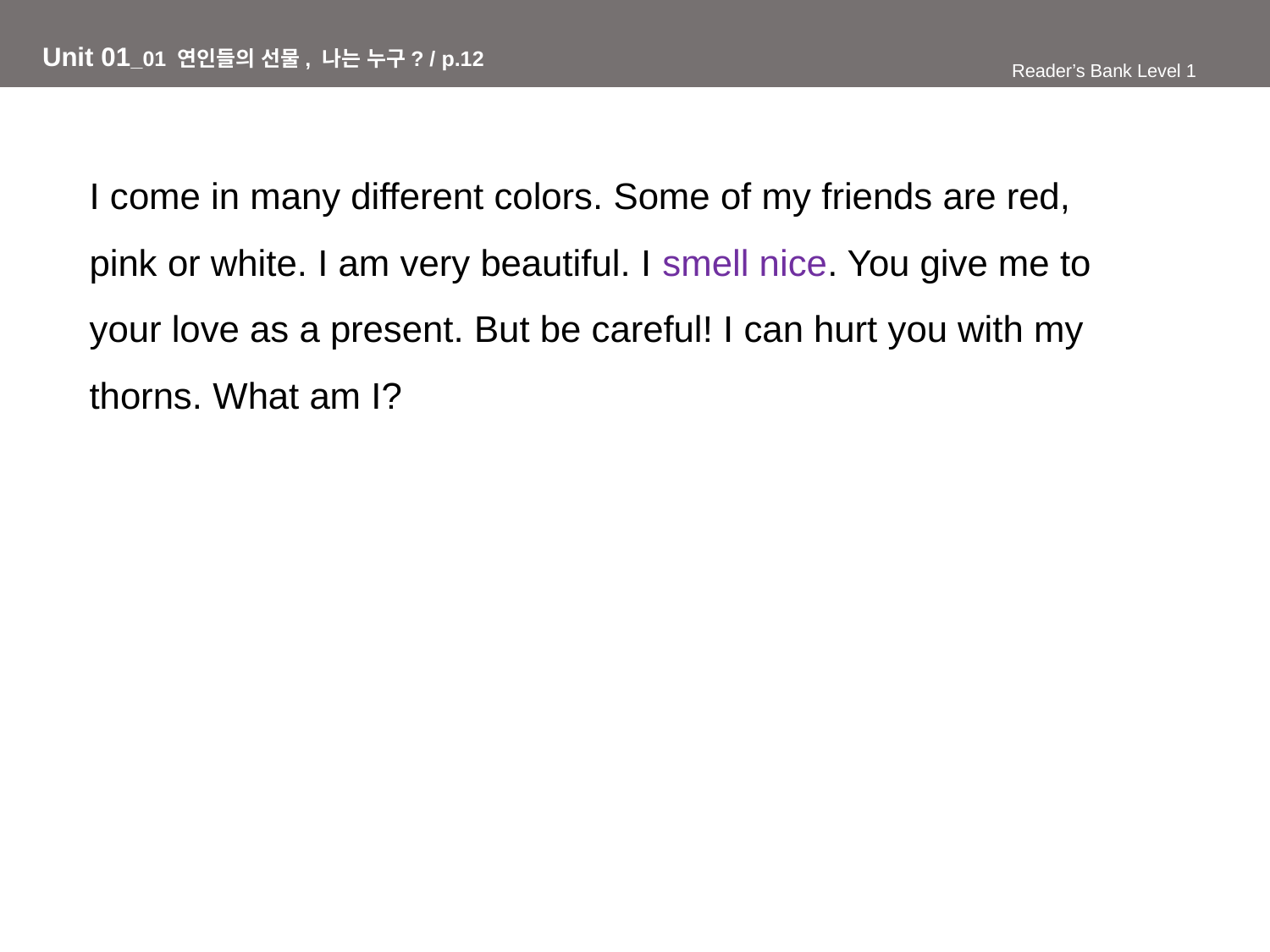

# Unit 01_01 연인들의 선물, 나는 누구? / p.12
Reader’s Bank Level 1

I come in many different colors. Some of my friends are red,
pink or white. I am very beautiful. I smell nice. You give me to
your love as a present. But be careful! I can hurt you with my
thorns. What am I?